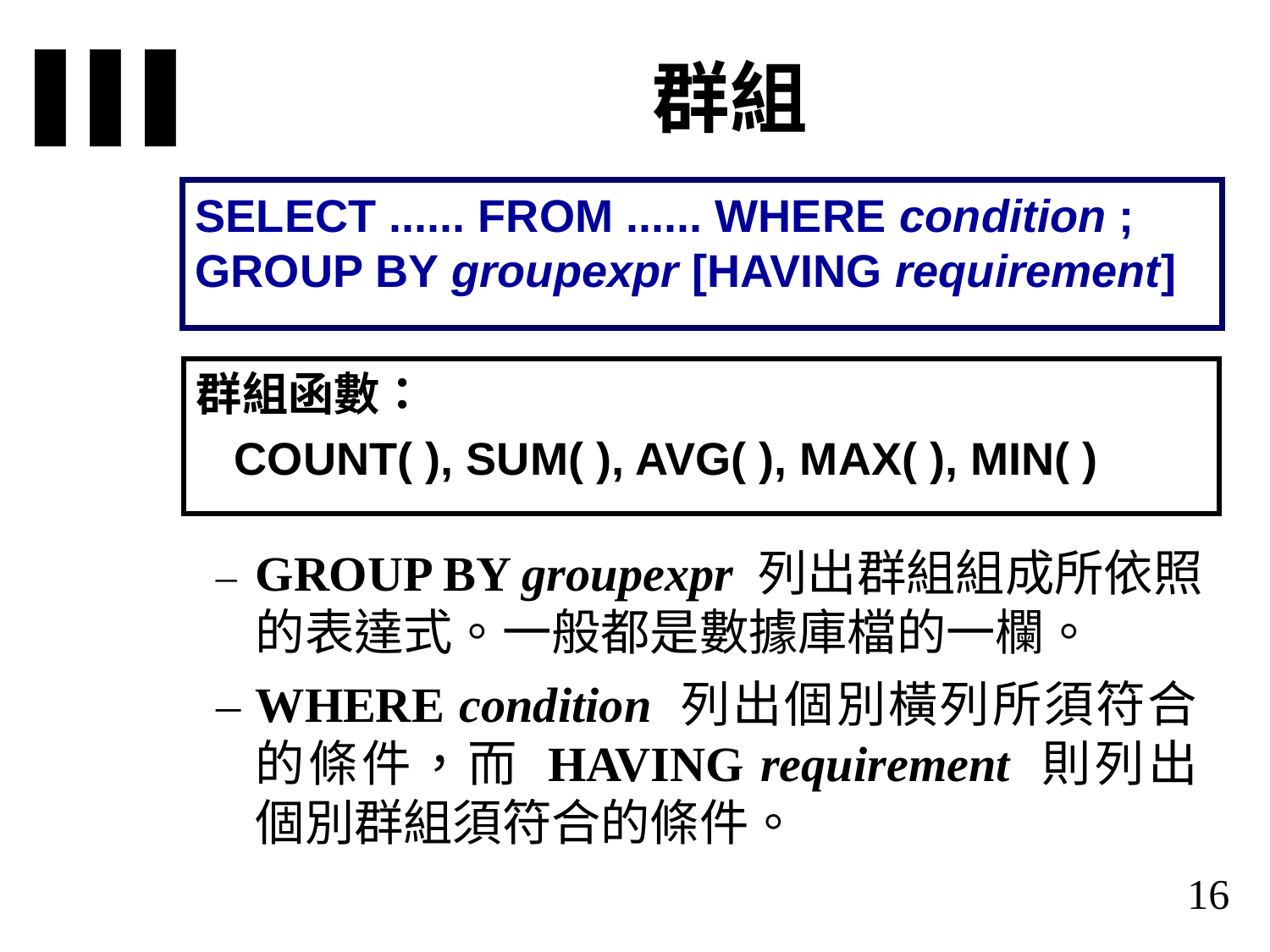

III
群組
SELECT ...... FROM ...... WHERE condition ;
GROUP BY groupexpr [HAVING requirement]
群組函數：
   COUNT( ), SUM( ), AVG( ), MAX( ), MIN( )
–	GROUP BY groupexpr 列出群組組成所依照的表達式。一般都是數據庫檔的一欄。
–	WHERE condition 列出個別橫列所須符合的條件，而 HAVING requirement 則列出個別群組須符合的條件。
16